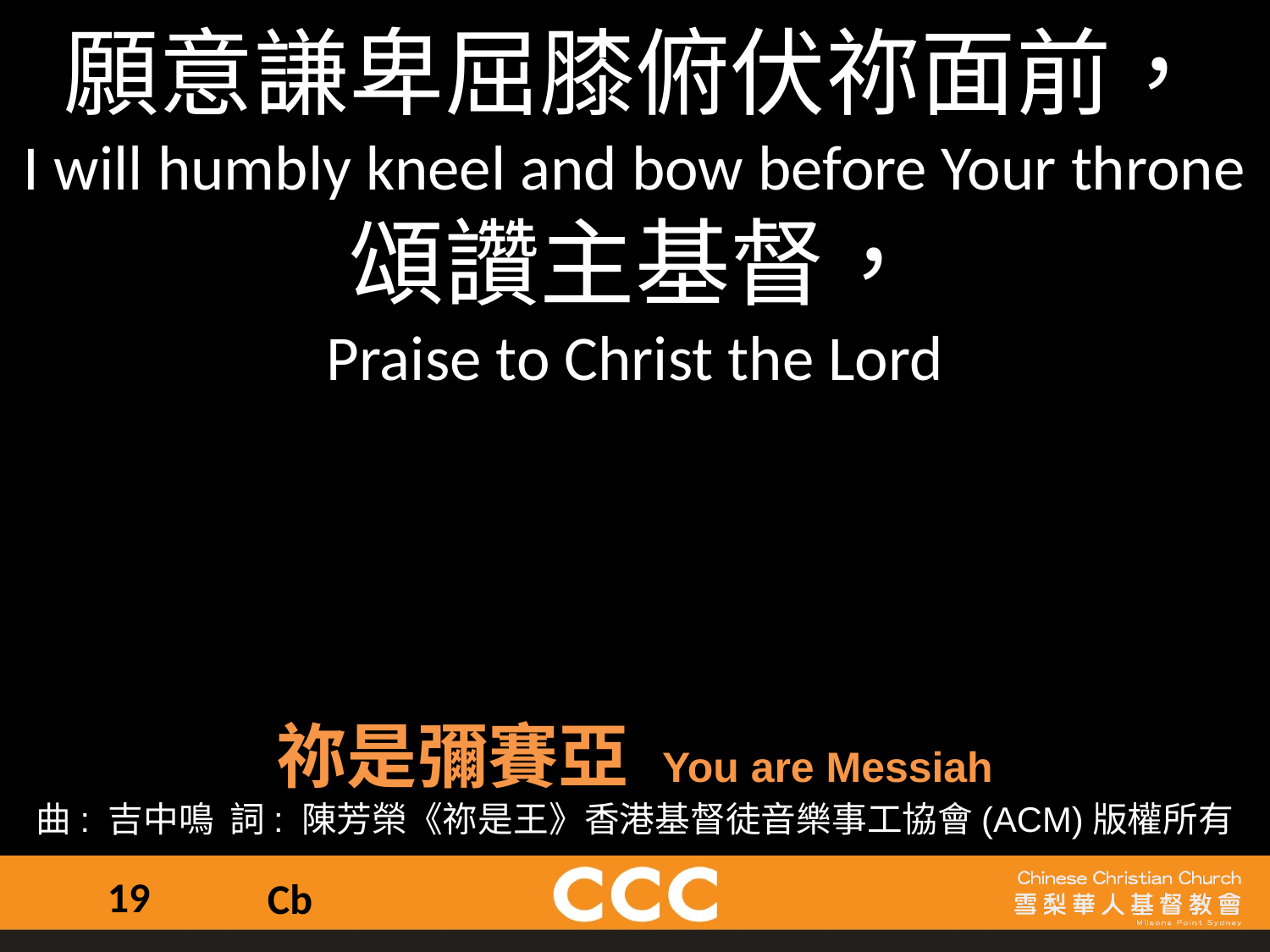

願意謙卑屈膝俯伏祢面前，
I will humbly kneel and bow before Your throne
頌讚主基督，
Praise to Christ the Lord
祢是彌賽亞 You are Messiah
曲: 吉中鳴  詞: 陳芳榮《祢是王》香港基督徒音樂事工協會(ACM)版權所有

19
Cb